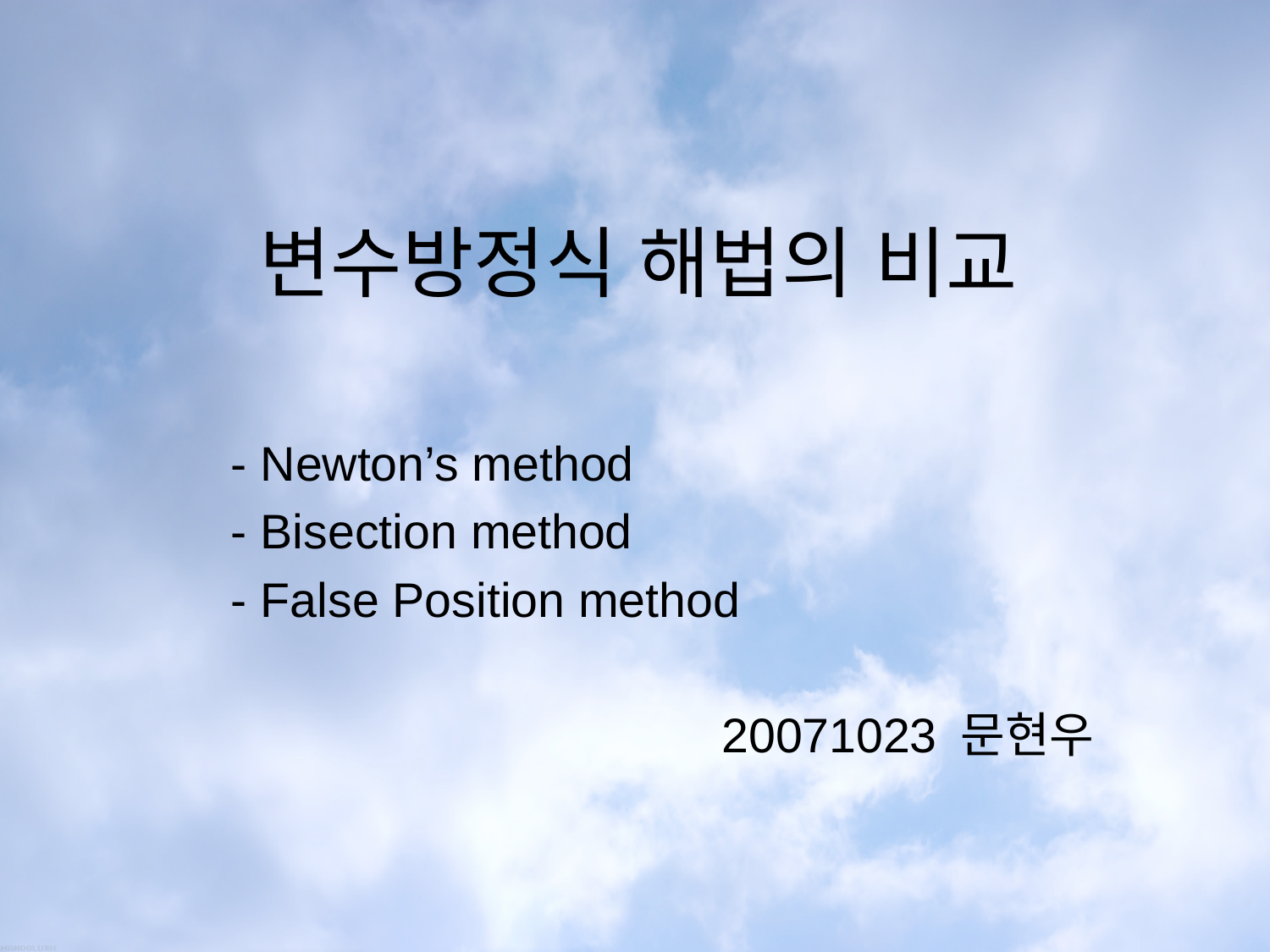

# 변수방정식 해법의 비교
- Newton’s method
- Bisection method
- False Position method

20071023 문현우